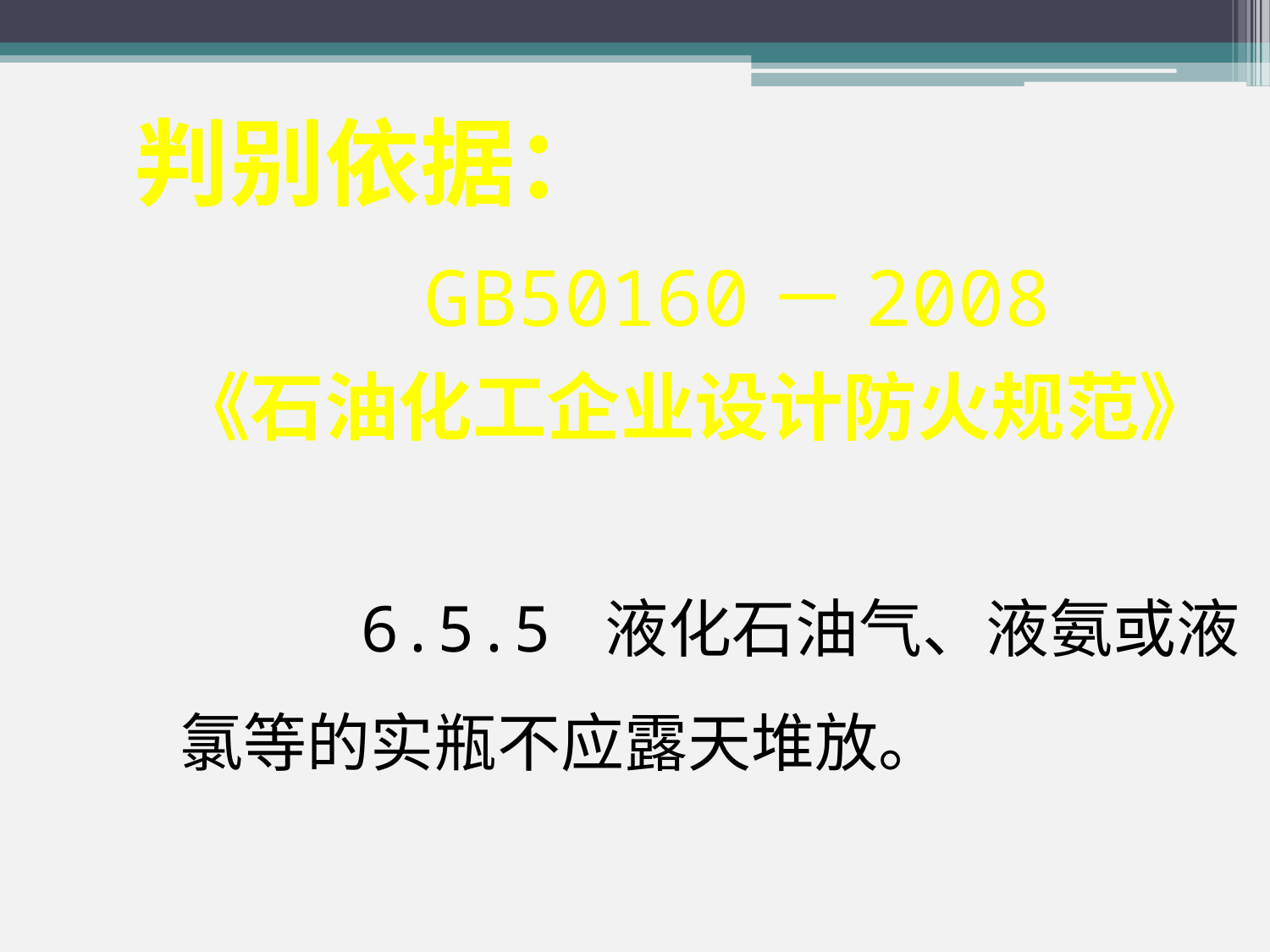

判别依据：
　　         GB50160－2008
《石油化工企业设计防火规范》

      6.5.5 液化石油气、液氨或液氯等的实瓶不应露天堆放。